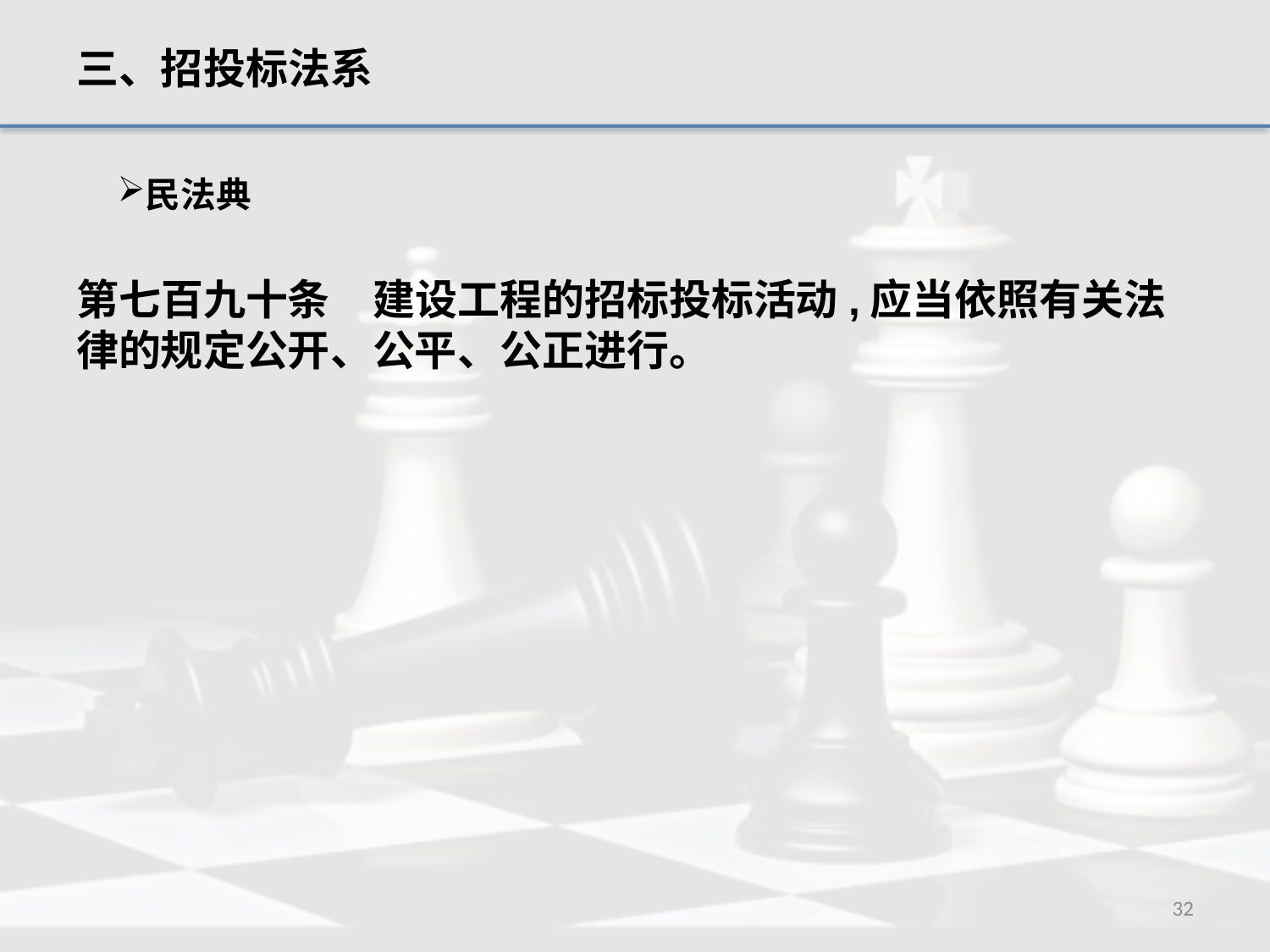

三、招投标法系
民法典
第七百九十条　建设工程的招标投标活动,应当依照有关法律的规定公开、公平、公正进行。

32